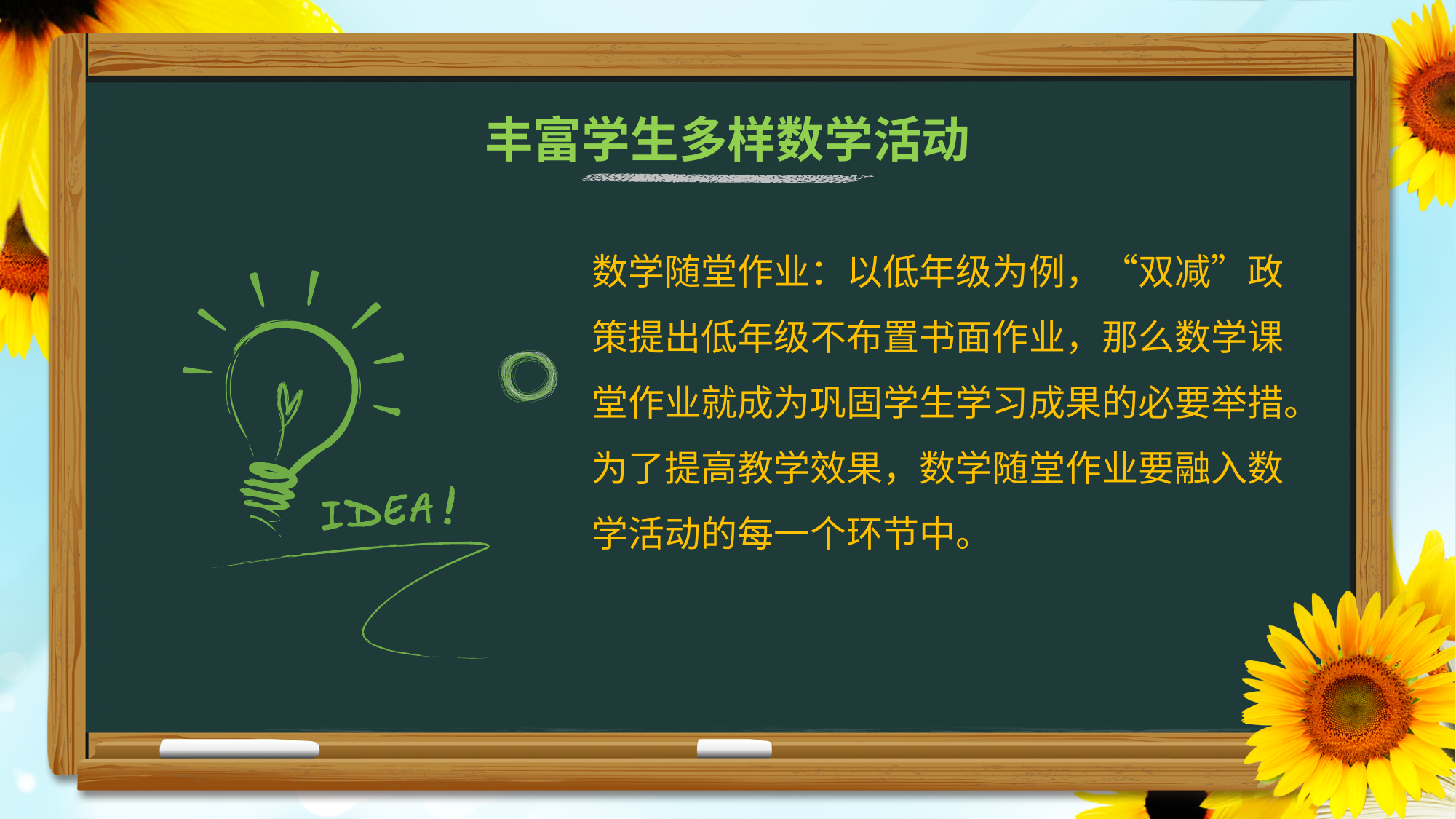

丰富学生多样数学活动

数学随堂作业：以低年级为例，“双减”政策提出低年级不布置书面作业，那么数学课堂作业就成为巩固学生学习成果的必要举措。为了提高教学效果，数学随堂作业要融入数学活动的每一个环节中。